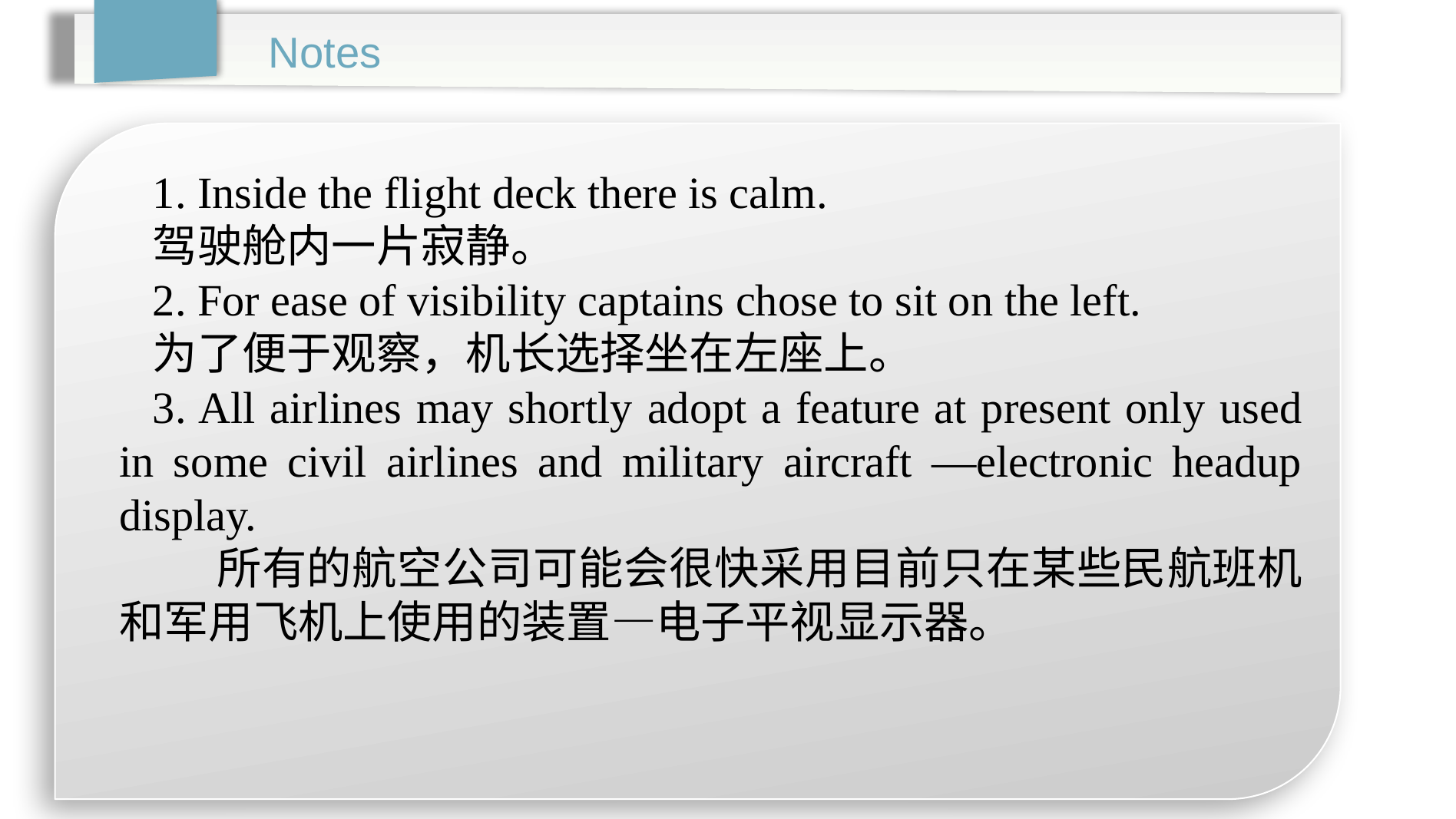

Notes

1. Inside the flight deck there is calm.
驾驶舱内一片寂静。
2. For ease of visibility captains chose to sit on the left.
为了便于观察，机长选择坐在左座上。
3. All airlines may shortly adopt a feature at present only used in some civil airlines and military aircraft —electronic headup display.
     所有的航空公司可能会很快采用目前只在某些民航班机和军用飞机上使用的装置—电子平视显示器。